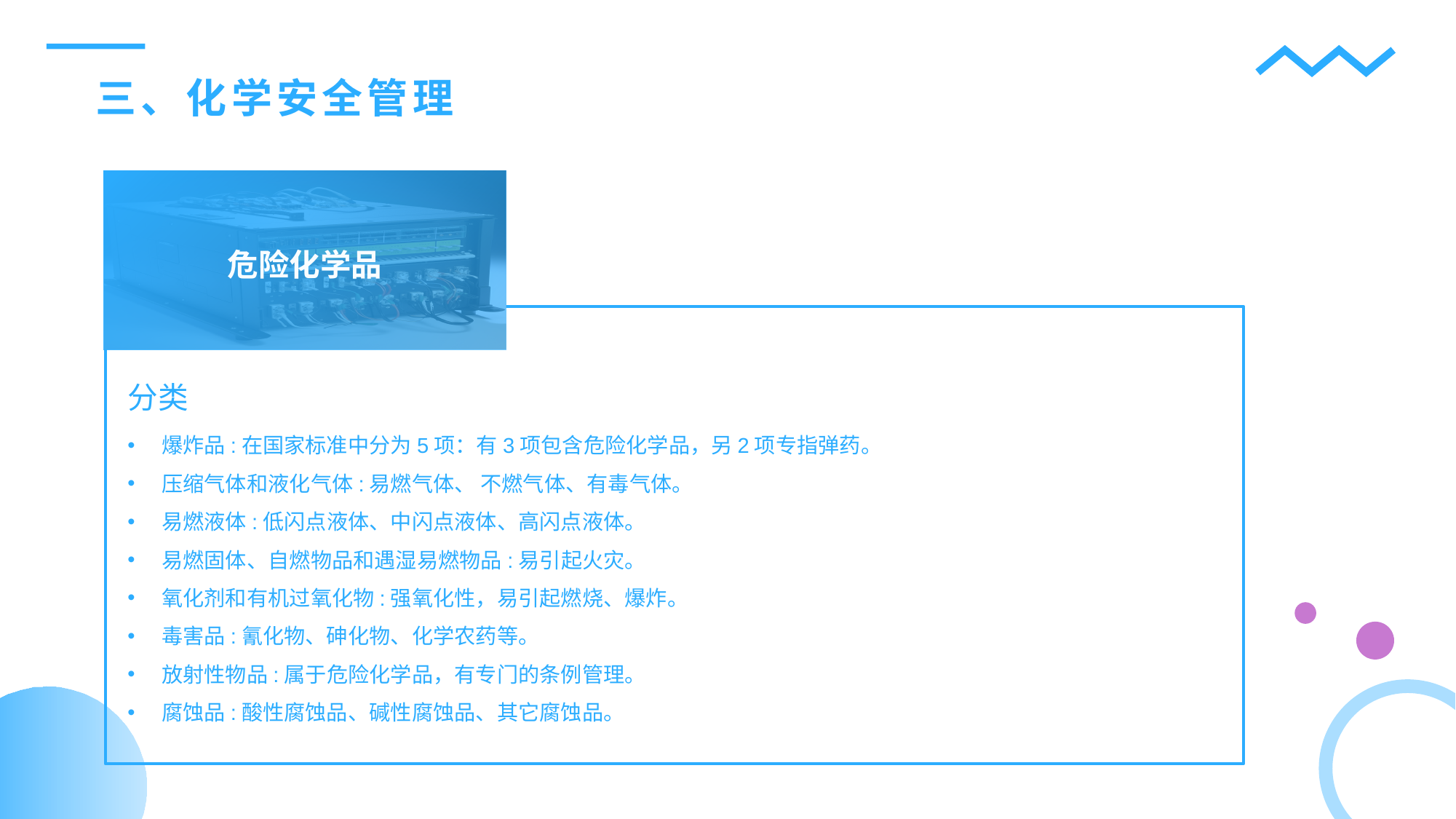

三、化学安全管理

危险化学品

分类
爆炸品:在国家标准中分为5项：有3项包含危险化学品，另2项专指弹药。
压缩气体和液化气体:易燃气体、 不燃气体、有毒气体。
易燃液体:低闪点液体、中闪点液体、高闪点液体。
易燃固体、自燃物品和遇湿易燃物品:易引起火灾。
氧化剂和有机过氧化物:强氧化性，易引起燃烧、爆炸。
毒害品:氰化物、砷化物、化学农药等。
放射性物品:属于危险化学品，有专门的条例管理。
腐蚀品:酸性腐蚀品、碱性腐蚀品、其它腐蚀品。